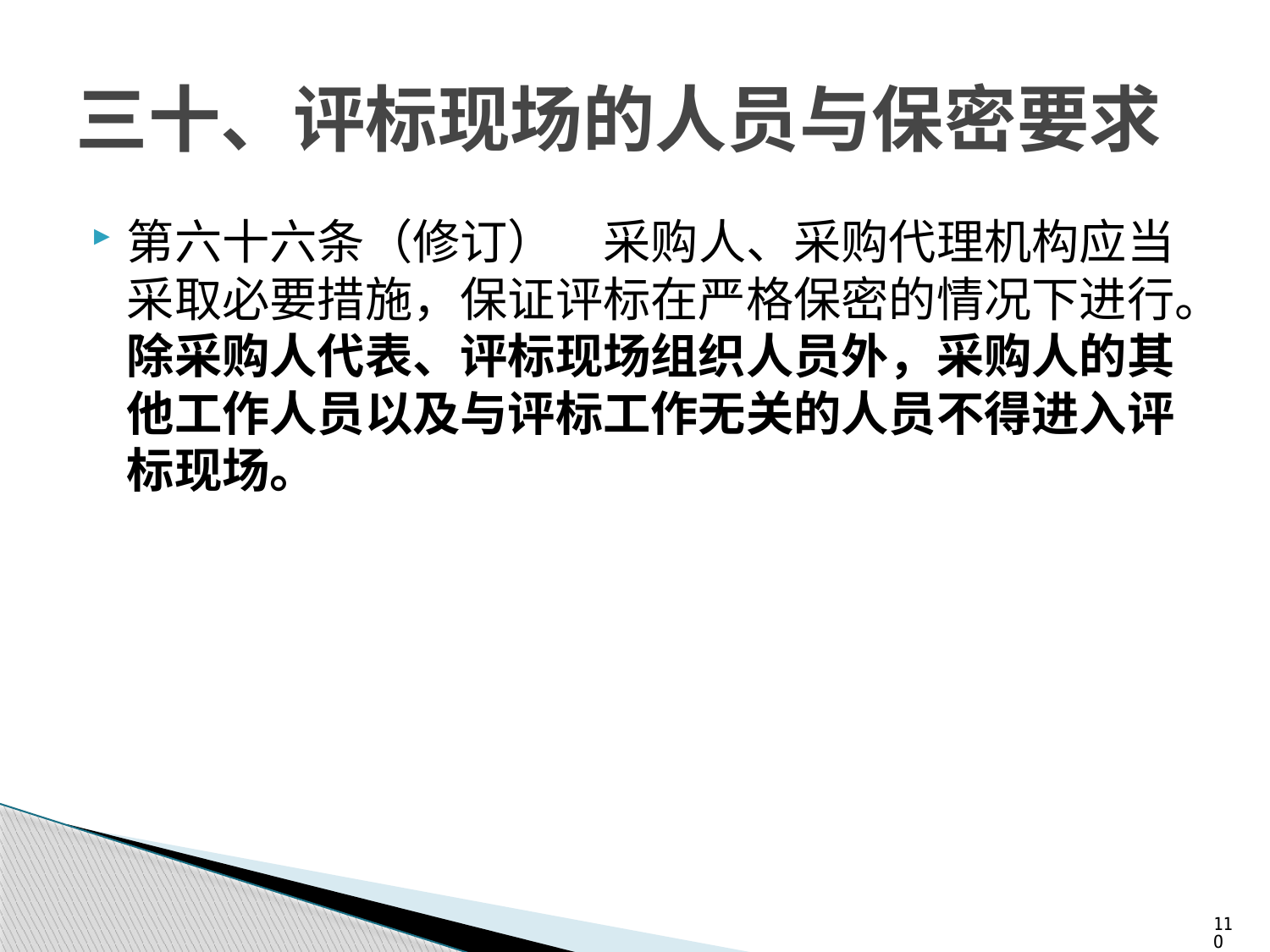

# 三十、评标现场的人员与保密要求
第六十六条（修订）　采购人、采购代理机构应当采取必要措施，保证评标在严格保密的情况下进行。除采购人代表、评标现场组织人员外，采购人的其他工作人员以及与评标工作无关的人员不得进入评标现场。
110